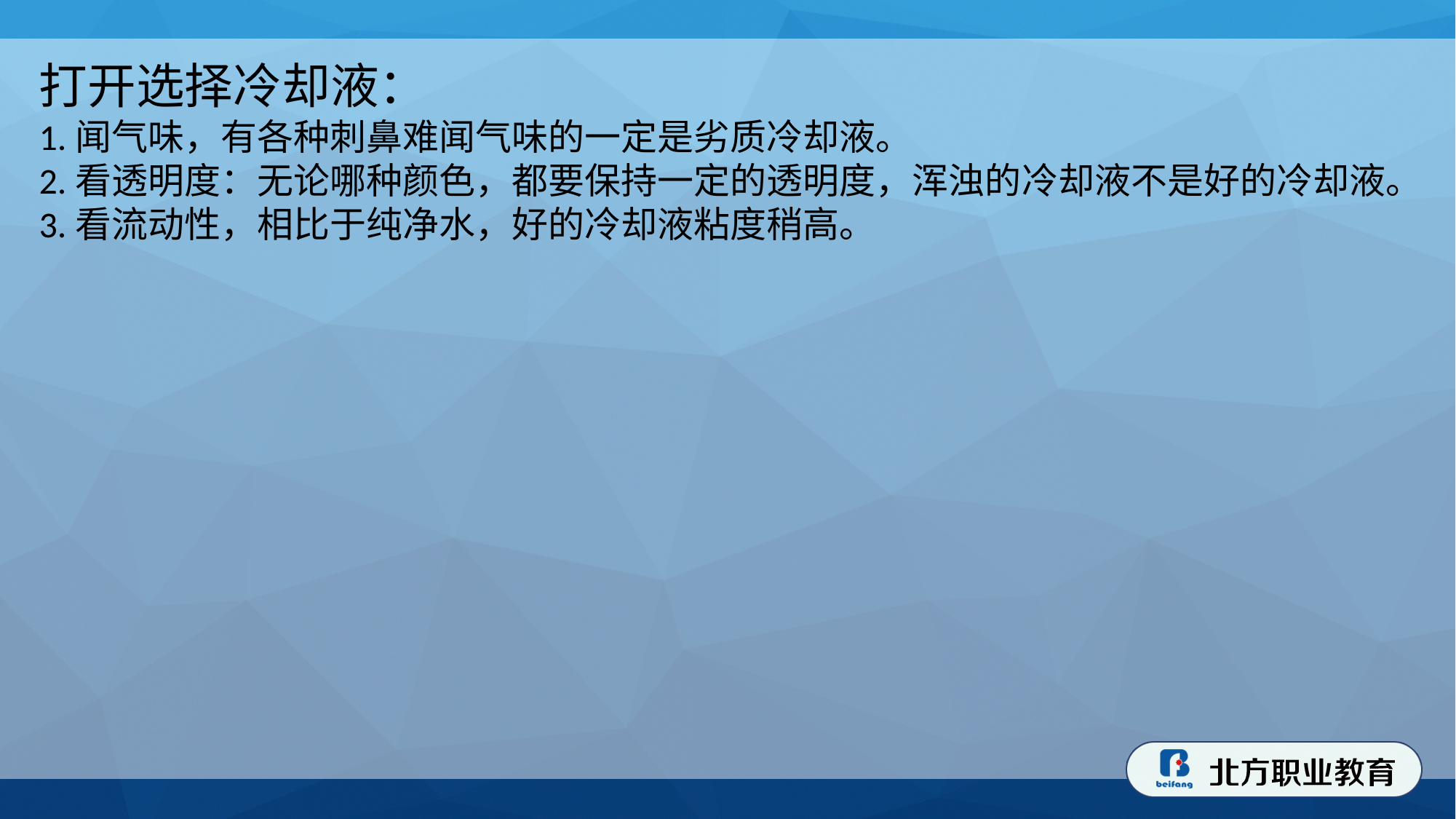

打开选择冷却液：
1.闻气味，有各种刺鼻难闻气味的一定是劣质冷却液。
2.看透明度：无论哪种颜色，都要保持一定的透明度，浑浊的冷却液不是好的冷却液。
3.看流动性，相比于纯净水，好的冷却液粘度稍高。